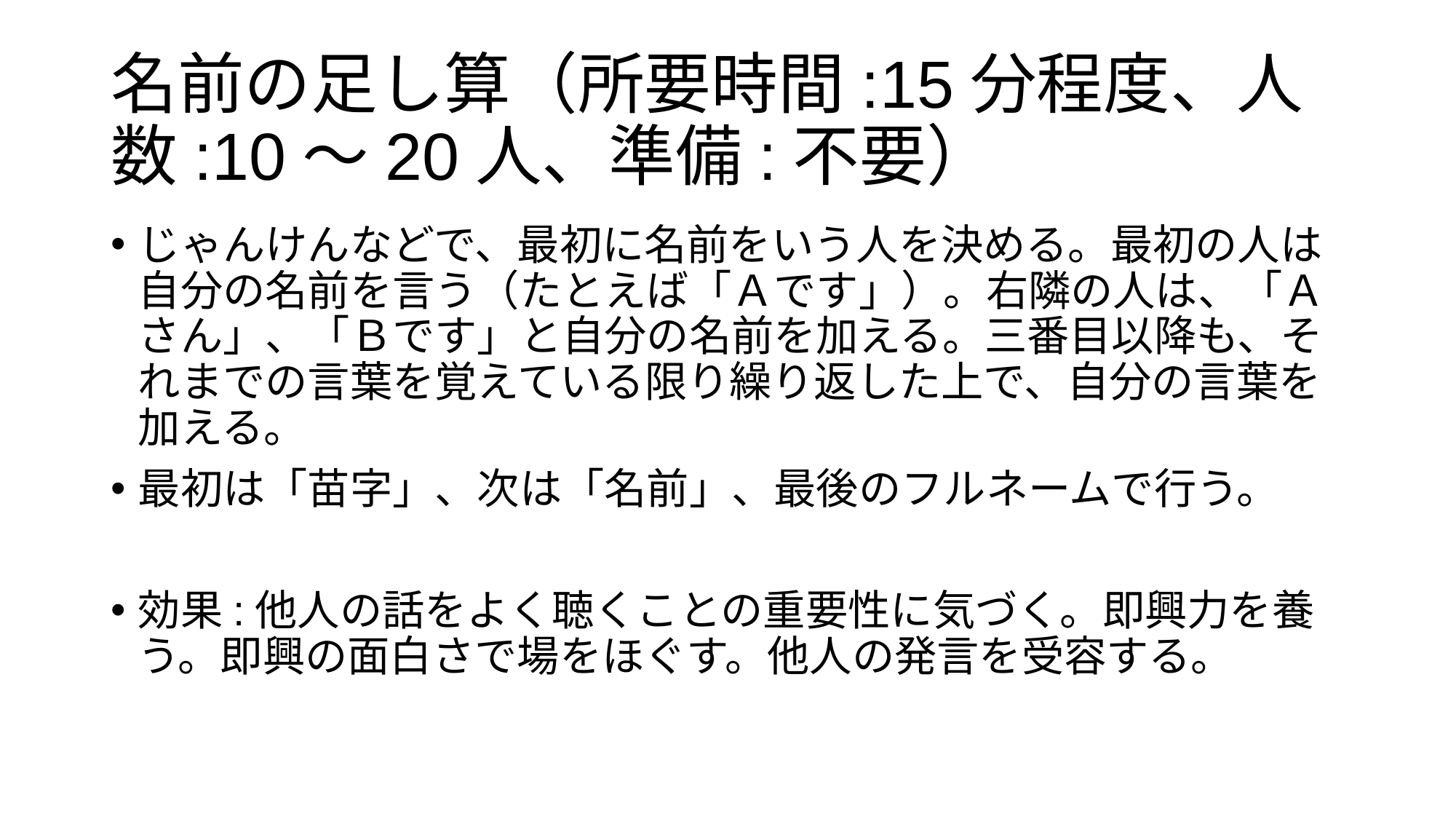

# 名前の足し算（所要時間:15分程度、人数:10～20人、準備:不要）
じゃんけんなどで、最初に名前をいう人を決める。最初の人は自分の名前を言う（たとえば「Ａです」）。右隣の人は、「Ａさん」、「Ｂです」と自分の名前を加える。三番目以降も、それまでの言葉を覚えている限り繰り返した上で、自分の言葉を加える。
最初は「苗字」、次は「名前」、最後のフルネームで行う。

効果:他人の話をよく聴くことの重要性に気づく。即興力を養う。即興の面白さで場をほぐす。他人の発言を受容する。